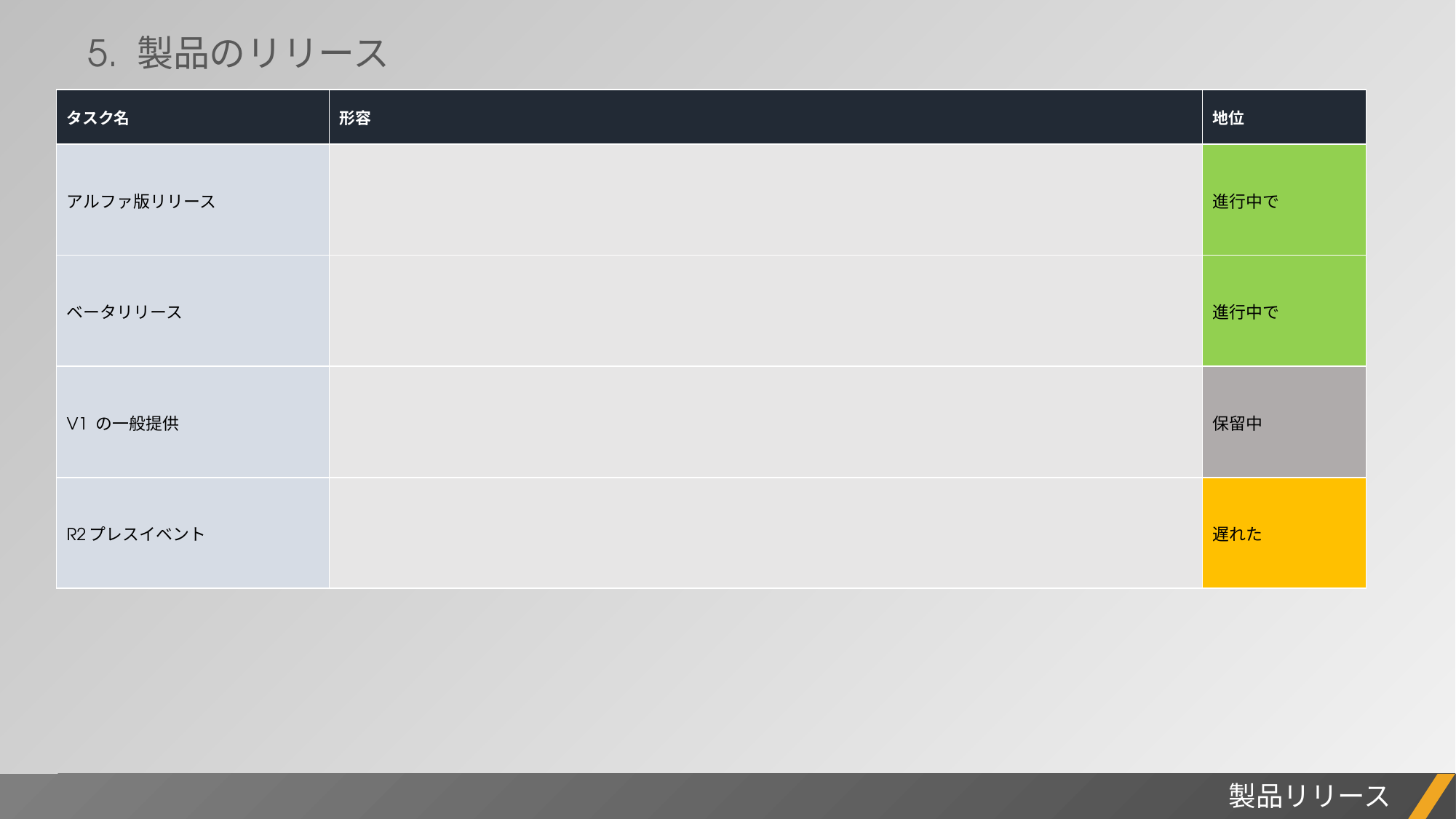

5. 製品のリリース
| タスク名 | 形容 | 地位 |
| --- | --- | --- |
| アルファ版リリース |  | 進行中で |
| ベータリリース |  | 進行中で |
| V1 の一般提供 |  | 保留中 |
| R2プレスイベント |  | 遅れた |
製品リリース